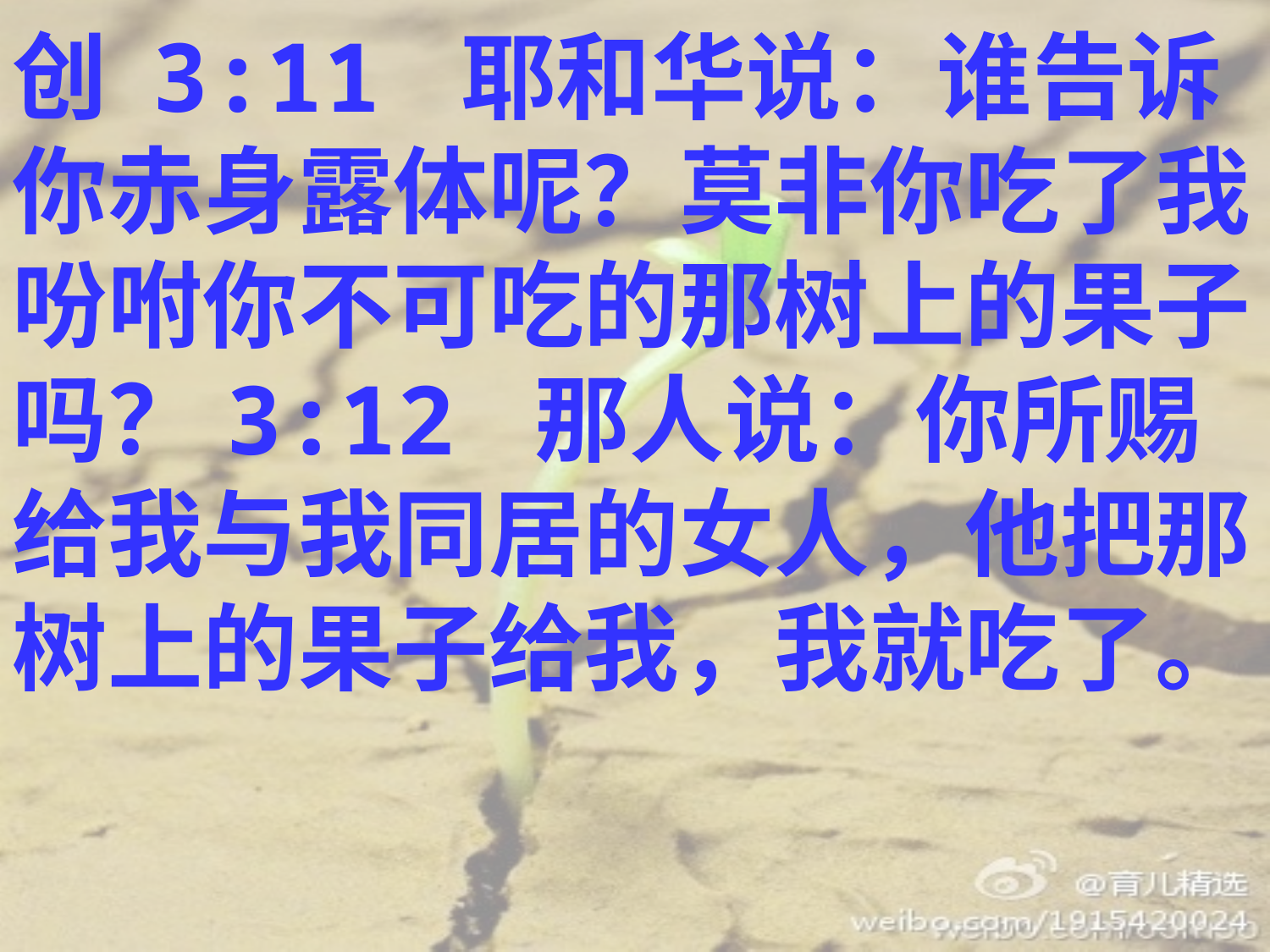

创 3:11 耶和华说：谁告诉你赤身露体呢？莫非你吃了我吩咐你不可吃的那树上的果子吗？3:12 那人说：你所赐给我与我同居的女人，他把那树上的果子给我，我就吃了。